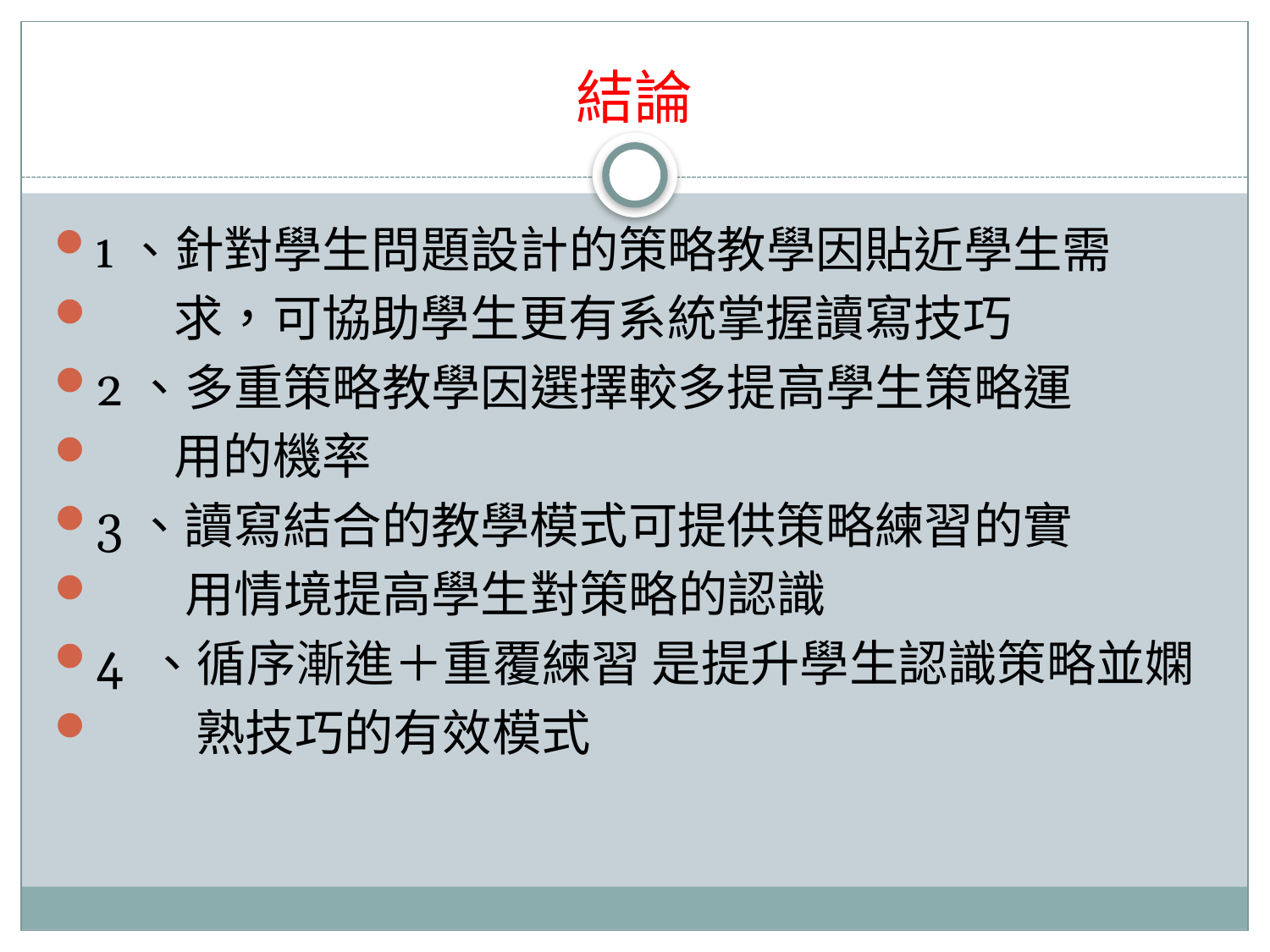

# 結論
1、針對學生問題設計的策略教學因貼近學生需
      求，可協助學生更有系統掌握讀寫技巧
2、多重策略教學因選擇較多提高學生策略運
      用的機率
3、讀寫結合的教學模式可提供策略練習的實
       用情境提高學生對策略的認識
4 、循序漸進＋重覆練習 是提升學生認識策略並嫻
        熟技巧的有效模式